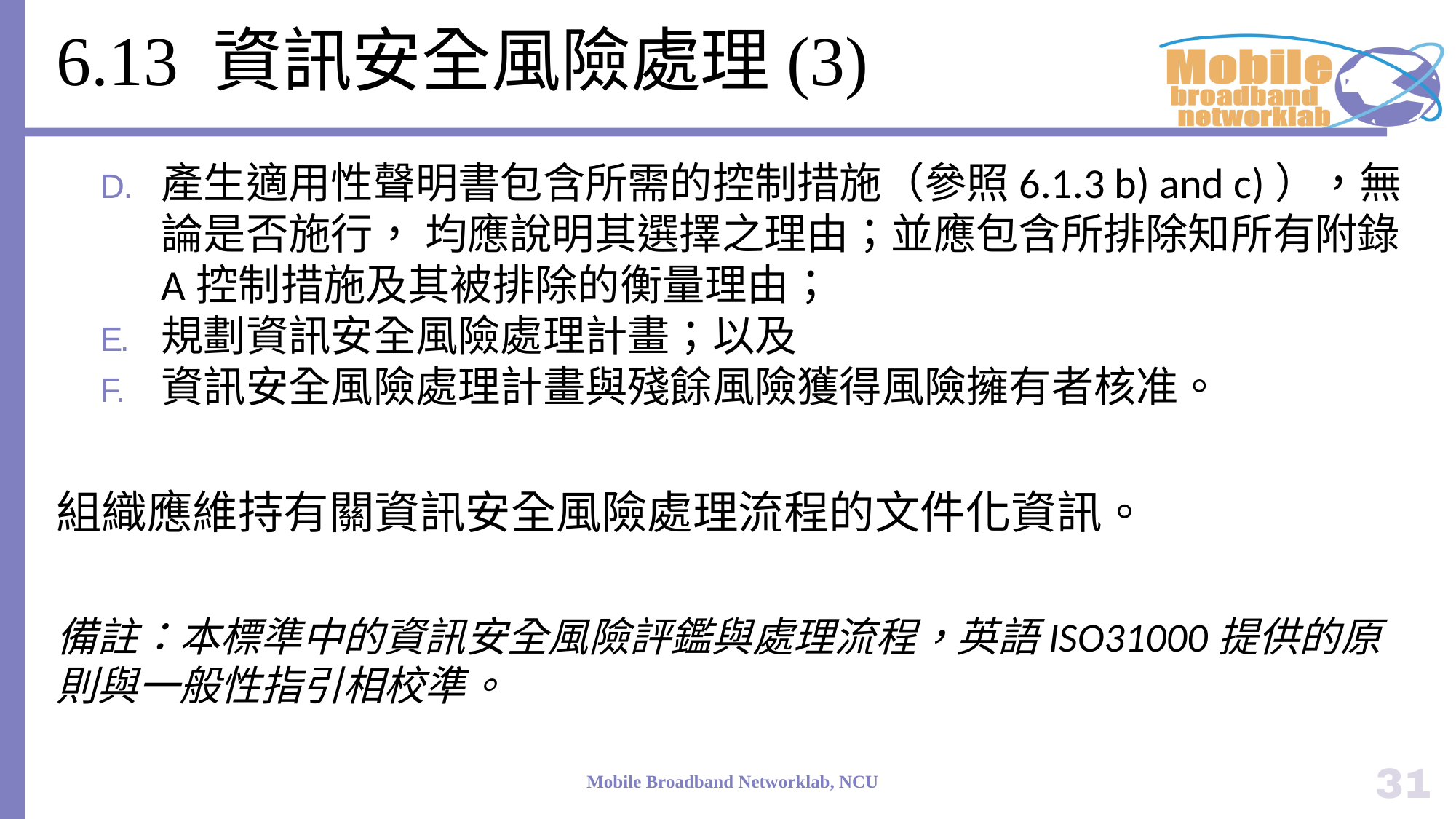

# 6.13 資訊安全風險處理(3)
產生適用性聲明書包含所需的控制措施（參照6.1.3 b) and c)），無論是否施行， 均應說明其選擇之理由；並應包含所排除知所有附錄A控制措施及其被排除的衡量理由；
規劃資訊安全風險處理計畫；以及
資訊安全風險處理計畫與殘餘風險獲得風險擁有者核准。

組織應維持有關資訊安全風險處理流程的文件化資訊。

備註：本標準中的資訊安全風險評鑑與處理流程，英語ISO31000提供的原則與一般性指引相校準。

31